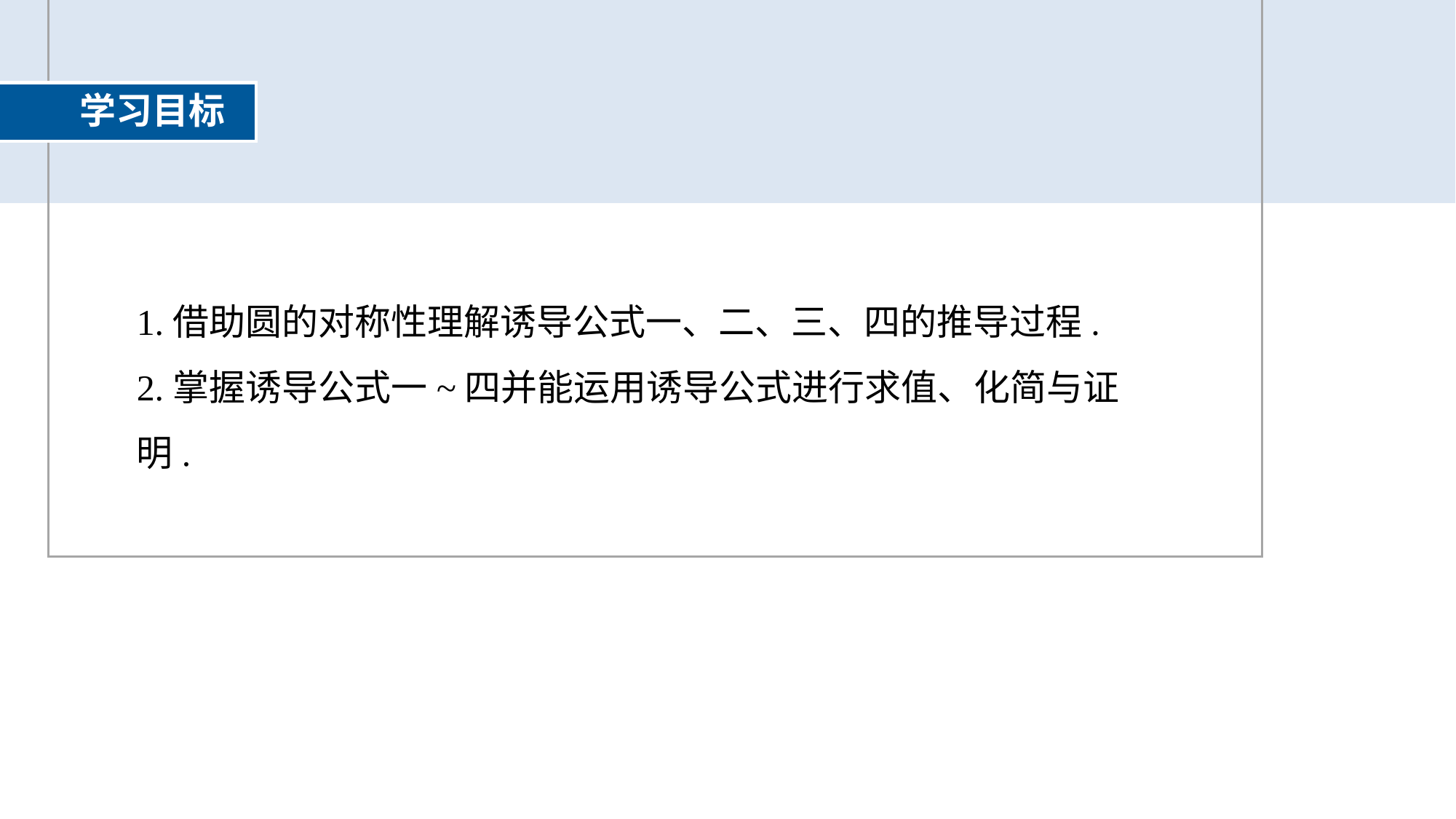

学习目标

1.借助圆的对称性理解诱导公式一、二、三、四的推导过程.
2.掌握诱导公式一~四并能运用诱导公式进行求值、化简与证明.